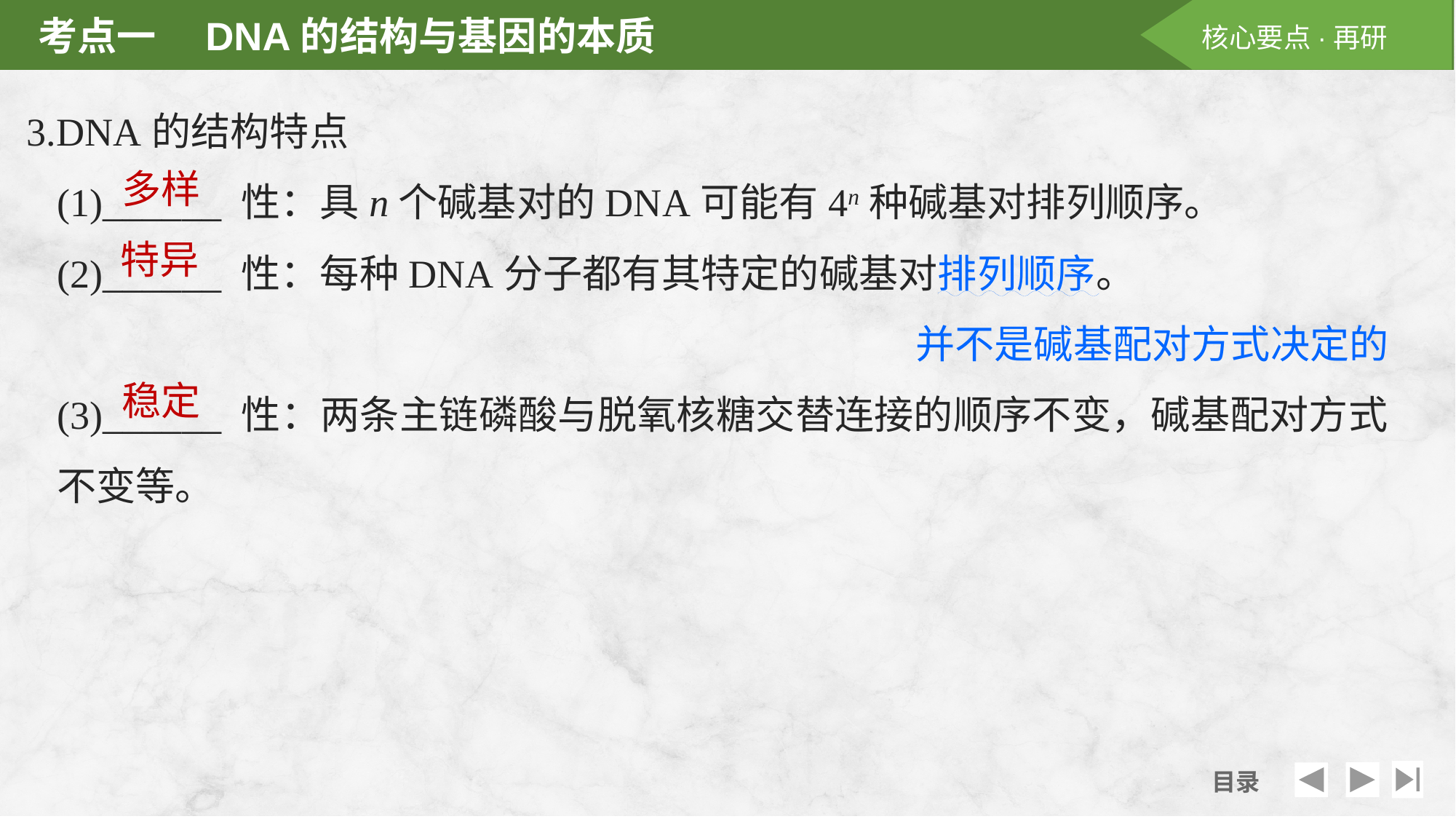

3.DNA的结构特点
	(1)______ 性：具n个碱基对的DNA可能有4n种碱基对排列顺序。
	(2)______ 性：每种DNA分子都有其特定的碱基对排列顺序。
并不是碱基配对方式决定的
	(3)______ 性：两条主链磷酸与脱氧核糖交替连接的顺序不变，碱基配对方式不变等。
多样
特异
稳定